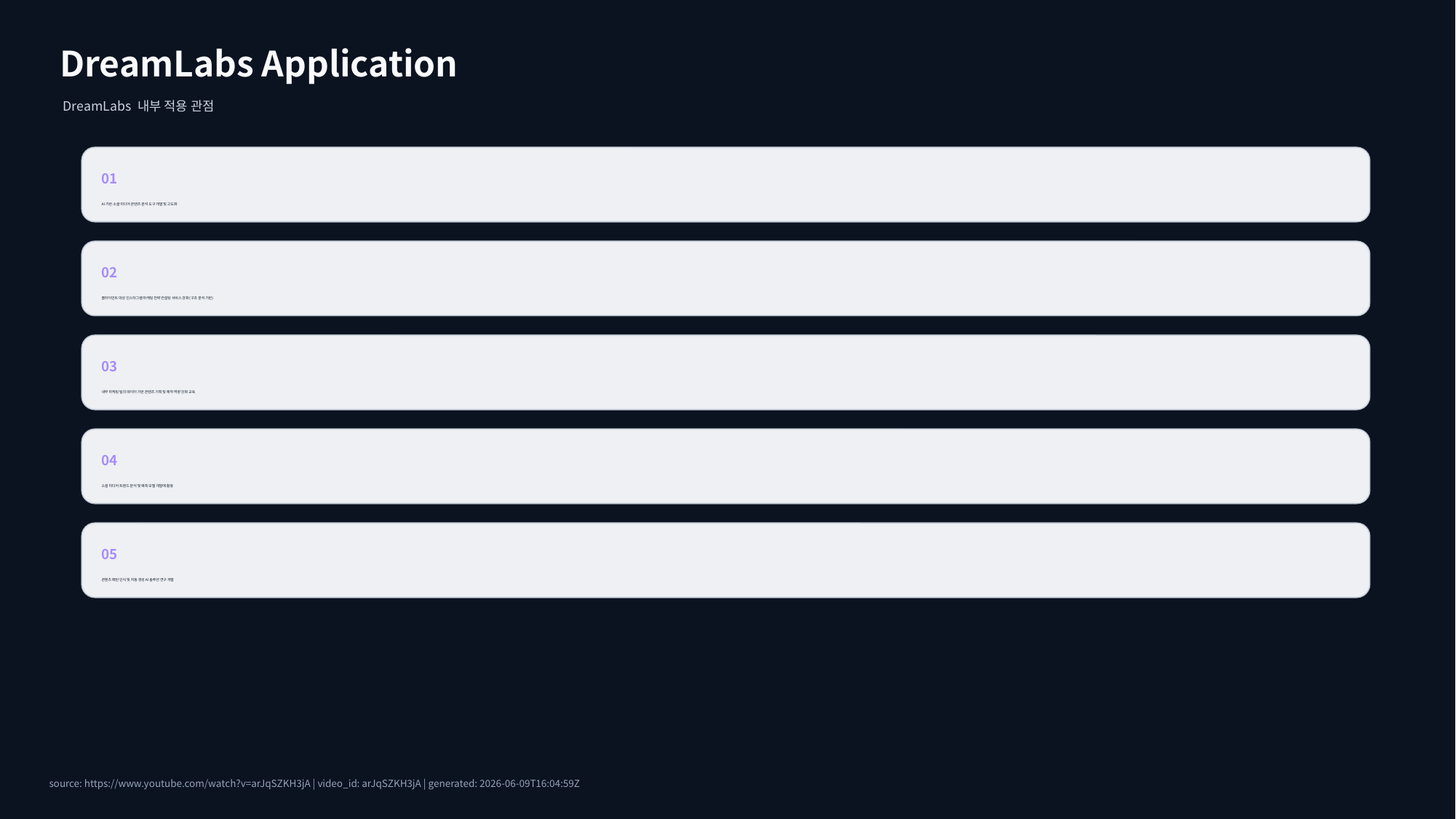

DreamLabs Application
DreamLabs 내부 적용 관점

01
AI 기반 소셜 미디어 콘텐츠 분석 도구 개발 및 고도화

02
클라이언트 대상 인스타그램 마케팅 전략 컨설팅 서비스 강화 (구조 분석 기반)

03
내부 마케팅 팀의 데이터 기반 콘텐츠 기획 및 제작 역량 강화 교육

04
소셜 미디어 트렌드 분석 및 예측 모델 개발에 활용

05
콘텐츠 패턴 인식 및 자동 생성 AI 솔루션 연구 개발
source: https://www.youtube.com/watch?v=arJqSZKH3jA | video_id: arJqSZKH3jA | generated: 2026-06-09T16:04:59Z